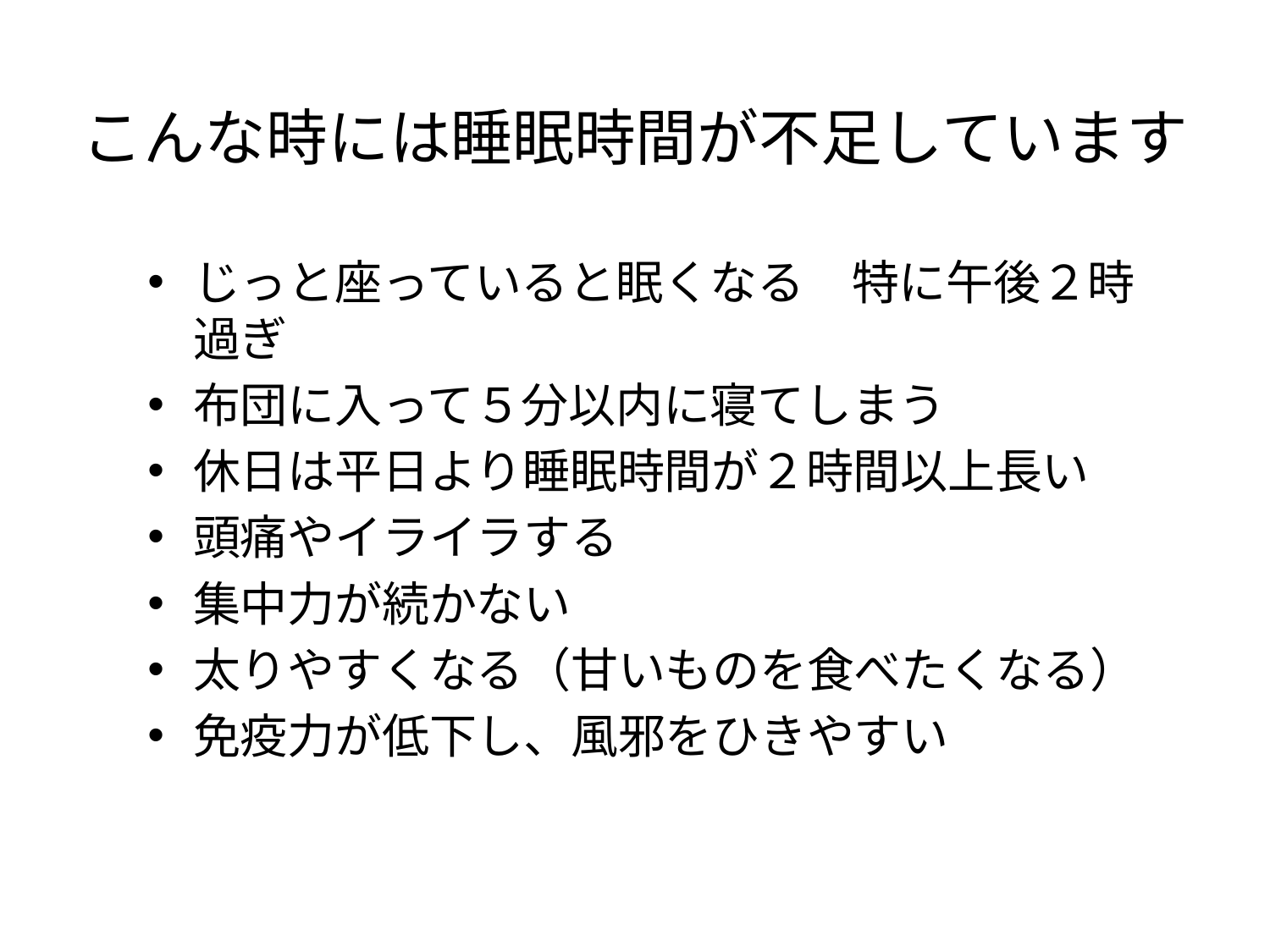

# こんな時には睡眠時間が不足しています
じっと座っていると眠くなる　特に午後２時過ぎ
布団に入って５分以内に寝てしまう
休日は平日より睡眠時間が２時間以上長い
頭痛やイライラする
集中力が続かない
太りやすくなる（甘いものを食べたくなる）
免疫力が低下し、風邪をひきやすい